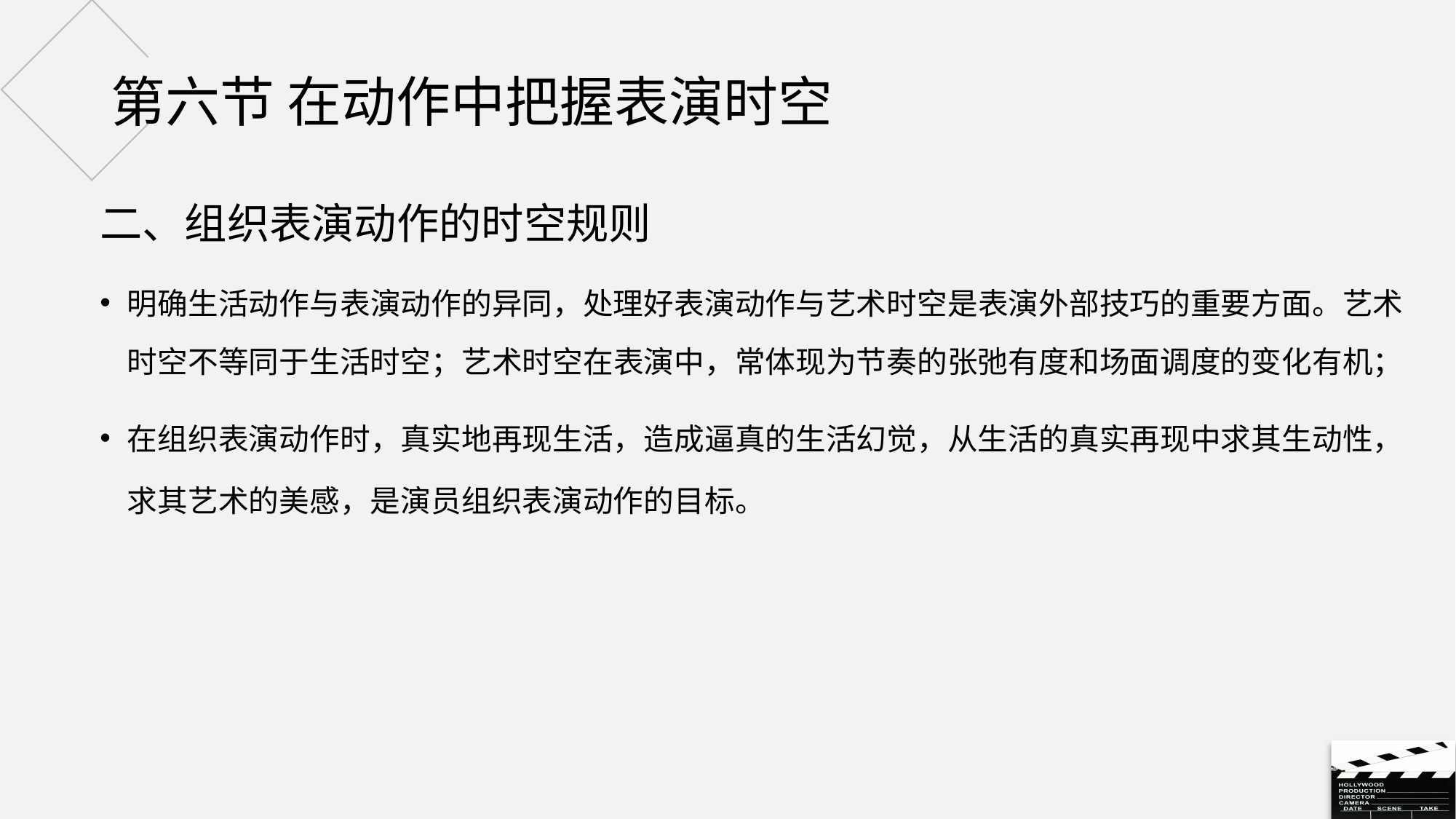

# 第六节 在动作中把握表演时空
二、组织表演动作的时空规则
明确生活动作与表演动作的异同，处理好表演动作与艺术时空是表演外部技巧的重要方面。艺术时空不等同于生活时空；艺术时空在表演中，常体现为节奏的张弛有度和场面调度的变化有机；
在组织表演动作时，真实地再现生活，造成逼真的生活幻觉，从生活的真实再现中求其生动性，求其艺术的美感，是演员组织表演动作的目标。